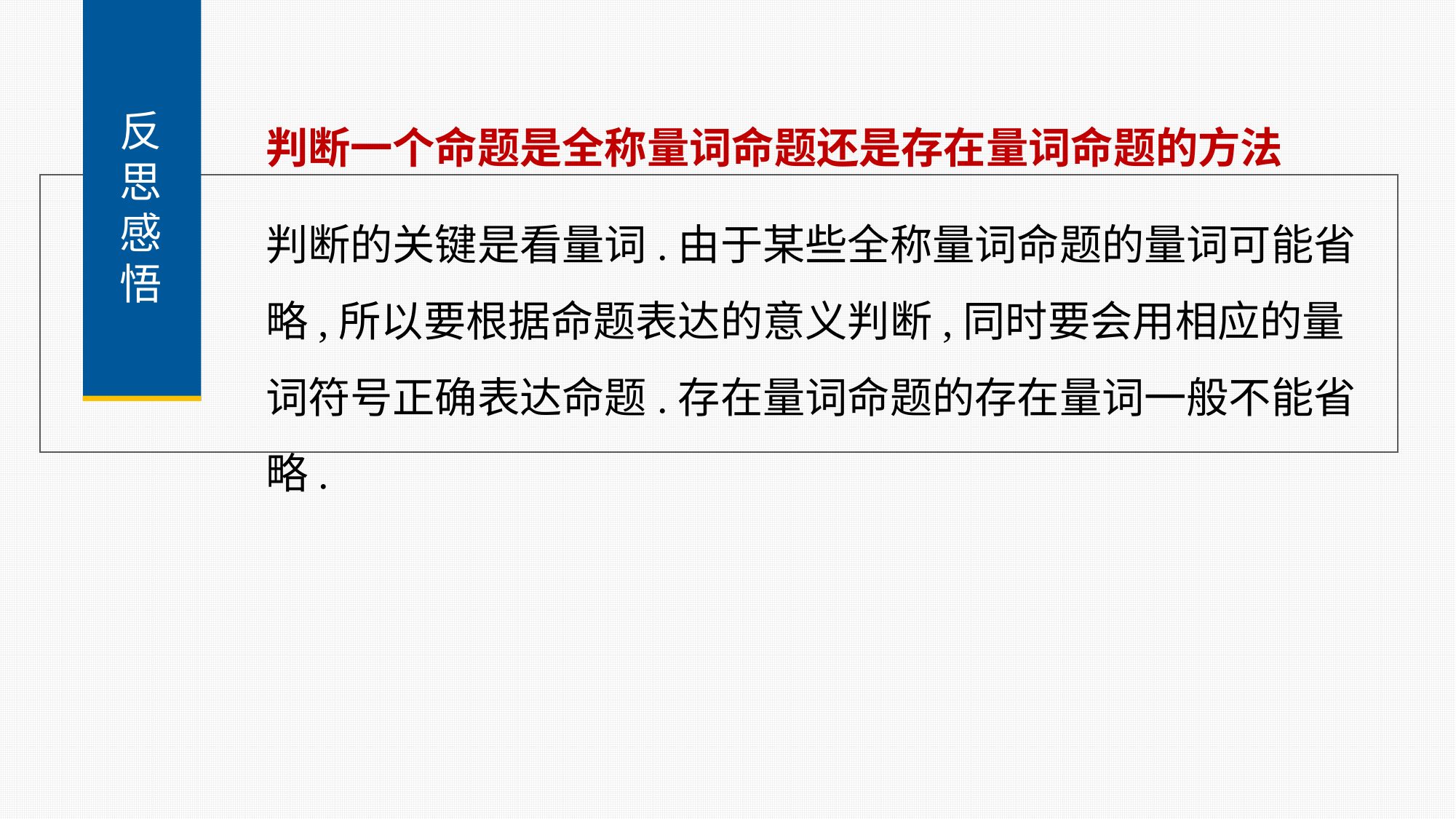

反
思
感
悟

判断一个命题是全称量词命题还是存在量词命题的方法

判断的关键是看量词.由于某些全称量词命题的量词可能省略,所以要根据命题表达的意义判断,同时要会用相应的量词符号正确表达命题.存在量词命题的存在量词一般不能省略.